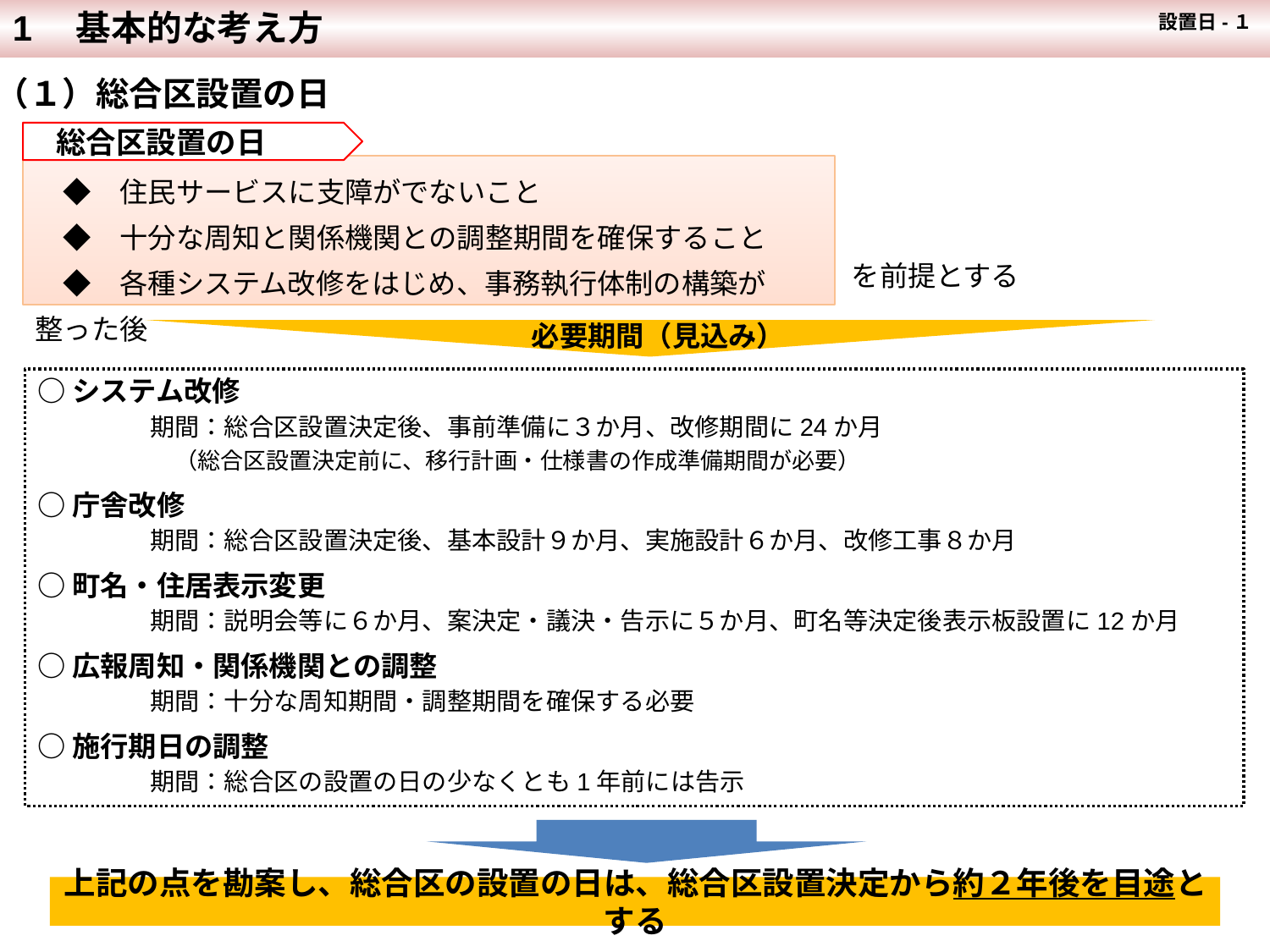

1　基本的な考え方
設置日-１
（１）総合区設置の日
  総合区設置の日
　◆　住民サービスに支障がでないこと
　◆　十分な周知と関係機関との調整期間を確保すること
　◆　各種システム改修をはじめ、事務執行体制の構築が整った後
を前提とする
必要期間（見込み）

○システム改修
　　　　期間：総合区設置決定後、事前準備に３か月、改修期間に24か月
　　　　　（総合区設置決定前に、移行計画・仕様書の作成準備期間が必要）

○庁舎改修
　　　　期間：総合区設置決定後、基本設計９か月、実施設計６か月、改修工事８か月

○町名・住居表示変更
　　　　期間：説明会等に６か月、案決定・議決・告示に５か月、町名等決定後表示板設置に12か月

○広報周知・関係機関との調整
　　　　期間：十分な周知期間・調整期間を確保する必要

○施行期日の調整
　　　　期間：総合区の設置の日の少なくとも1年前には告示

上記の点を勘案し、総合区の設置の日は、総合区設置決定から約２年後を目途とする